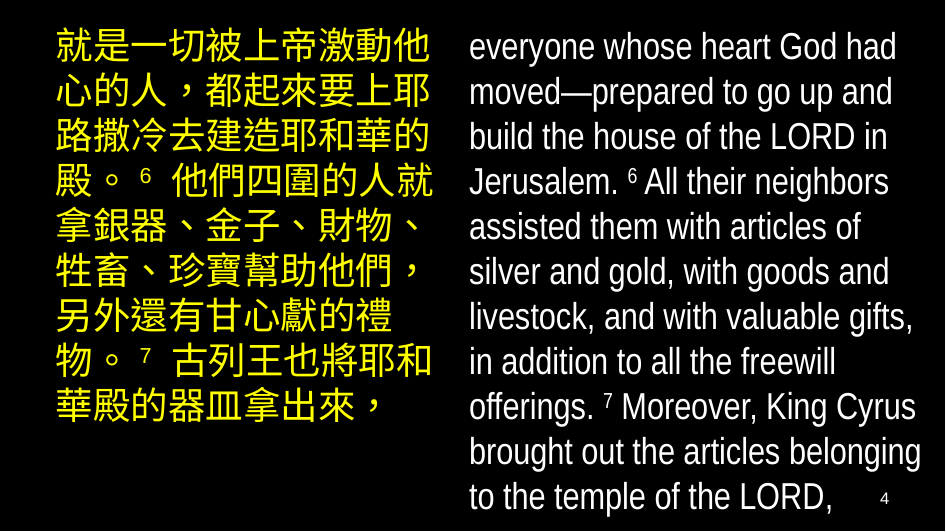

就是一切被上帝激動他心的人，都起來要上耶路撒冷去建造耶和華的殿。6 他們四圍的人就拿銀器、金子、財物、牲畜、珍寶幫助他們，另外還有甘心獻的禮物。7 古列王也將耶和華殿的器皿拿出來，
everyone whose heart God had moved—prepared to go up and build the house of the Lord in Jerusalem. 6 All their neighbors assisted them with articles of silver and gold, with goods and livestock, and with valuable gifts, in addition to all the freewill offerings. 7 Moreover, King Cyrus brought out the articles belonging to the temple of the Lord,
4